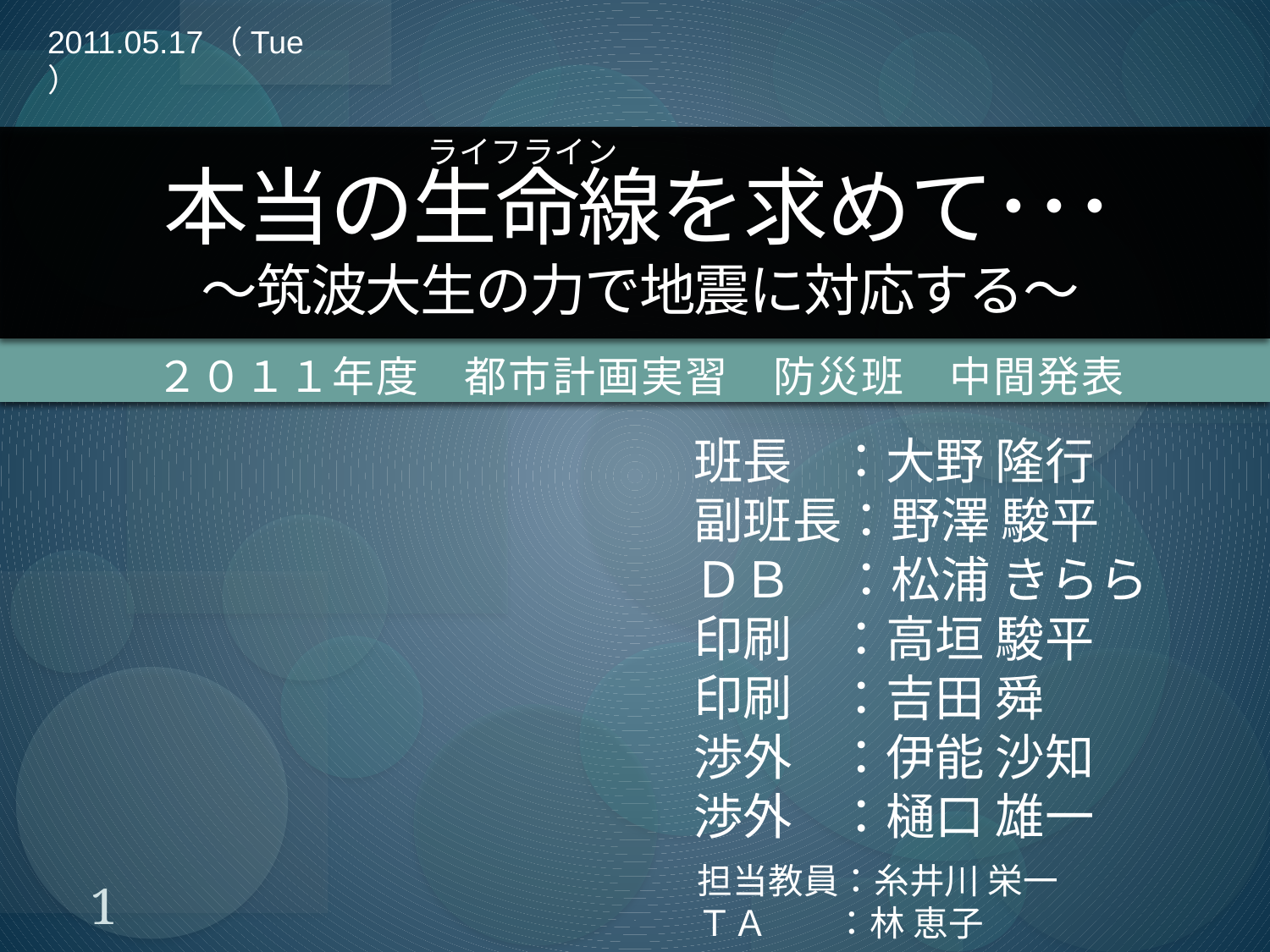

2011.05.17（Tue）
ライフライン
# 本当の生命線を求めて･･･ ～筑波大生の力で地震に対応する～
２０１１年度　都市計画実習　防災班　中間発表

班長    ：大野 隆行
副班長：野澤 駿平
ＤＢ　：松浦 きらら
印刷    ：高垣 駿平
印刷    ：吉田 舜
渉外    ：伊能 沙知
渉外    ：樋口 雄一
担当教員：糸井川 栄一
ＴＡ　    ：林 恵子
1